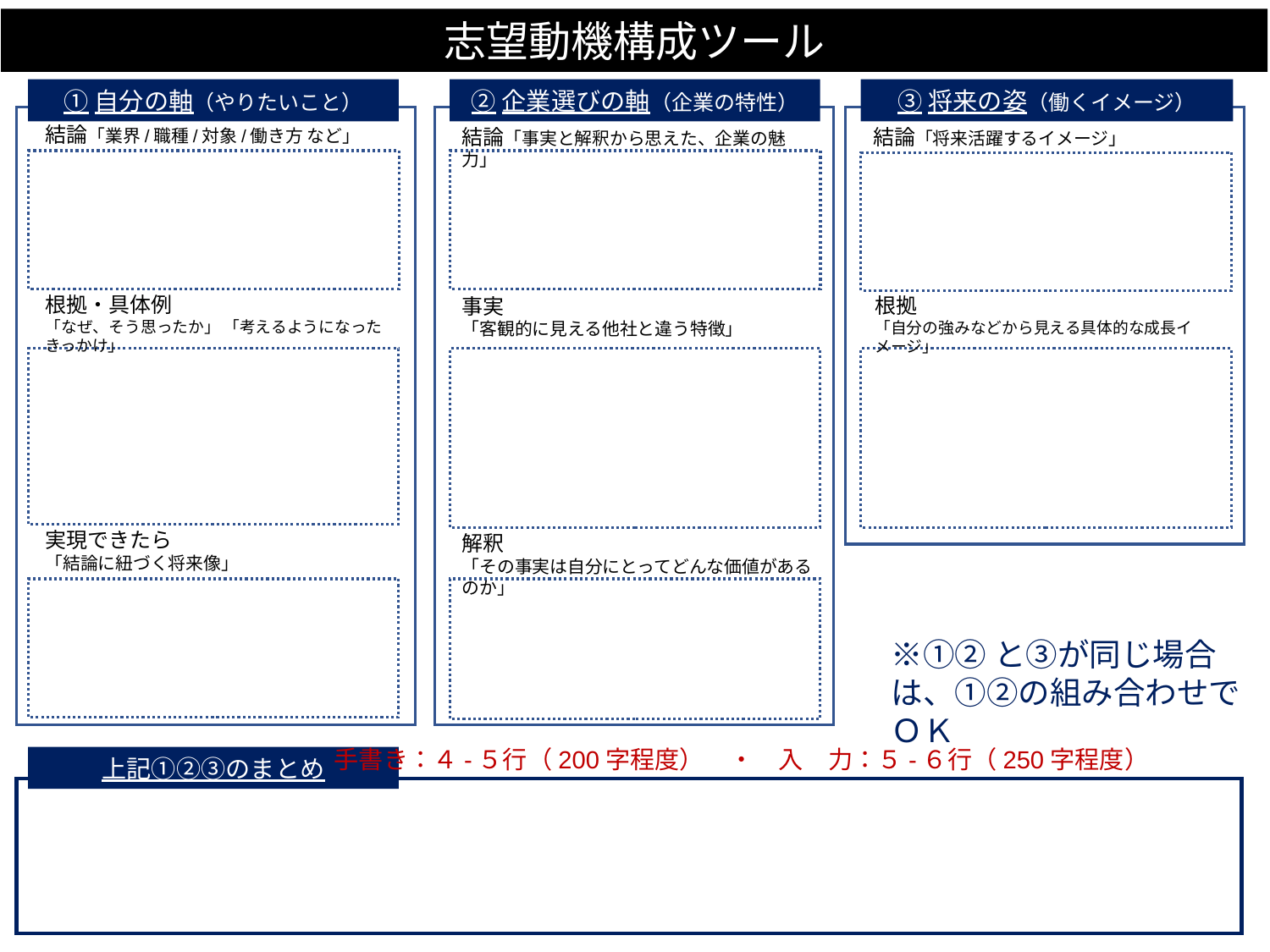

志望動機構成ツール
①自分の軸（やりたいこと）
②企業選びの軸（企業の特性）
③将来の姿（働くイメージ）

結論「業界/職種/対象/働き方 など」
結論「事実と解釈から思えた、企業の魅力」
結論「将来活躍するイメージ」

根拠・具体例
「なぜ、そう思ったか」 「考えるようになったきっかけ」
根拠
「自分の強みなどから見える具体的な成長イメージ」
事実
「客観的に見える他社と違う特徴」

実現できたら
「結論に紐づく将来像」
解釈
「その事実は自分にとってどんな価値があるのか」

※①②と③が同じ場合は、①②の組み合わせでＯＫ
手書き：４-５行（200字程度）　・　入　力：５-６行（250字程度）
上記①②③のまとめ